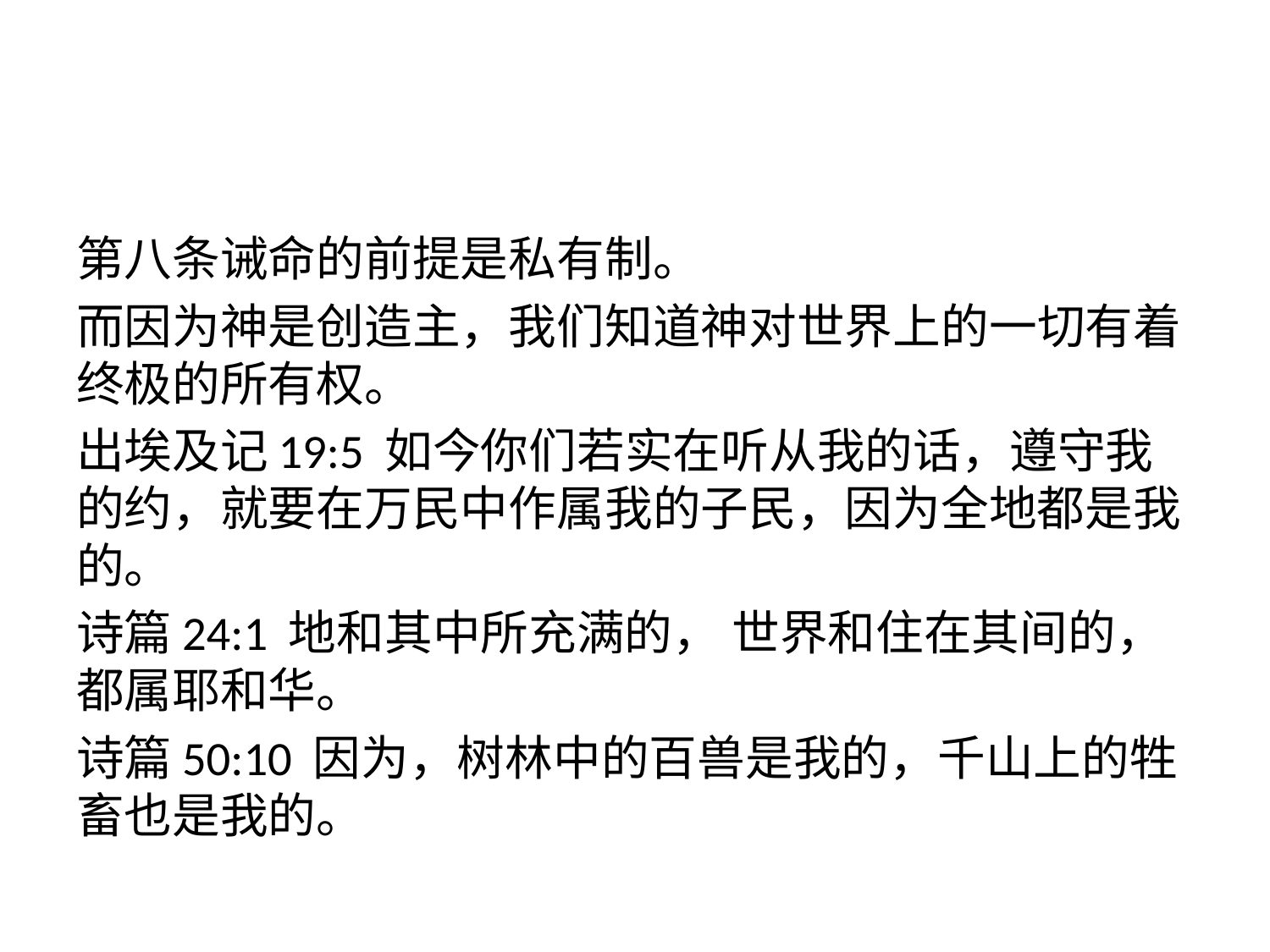

#
第八条诫命的前提是私有制。
而因为神是创造主，我们知道神对世界上的一切有着终极的所有权。
出埃及记19:5 如今你们若实在听从我的话，遵守我的约，就要在万民中作属我的子民，因为全地都是我的。
诗篇24:1 地和其中所充满的， 世界和住在其间的，都属耶和华。
诗篇50:10 因为，树林中的百兽是我的，千山上的牲畜也是我的。